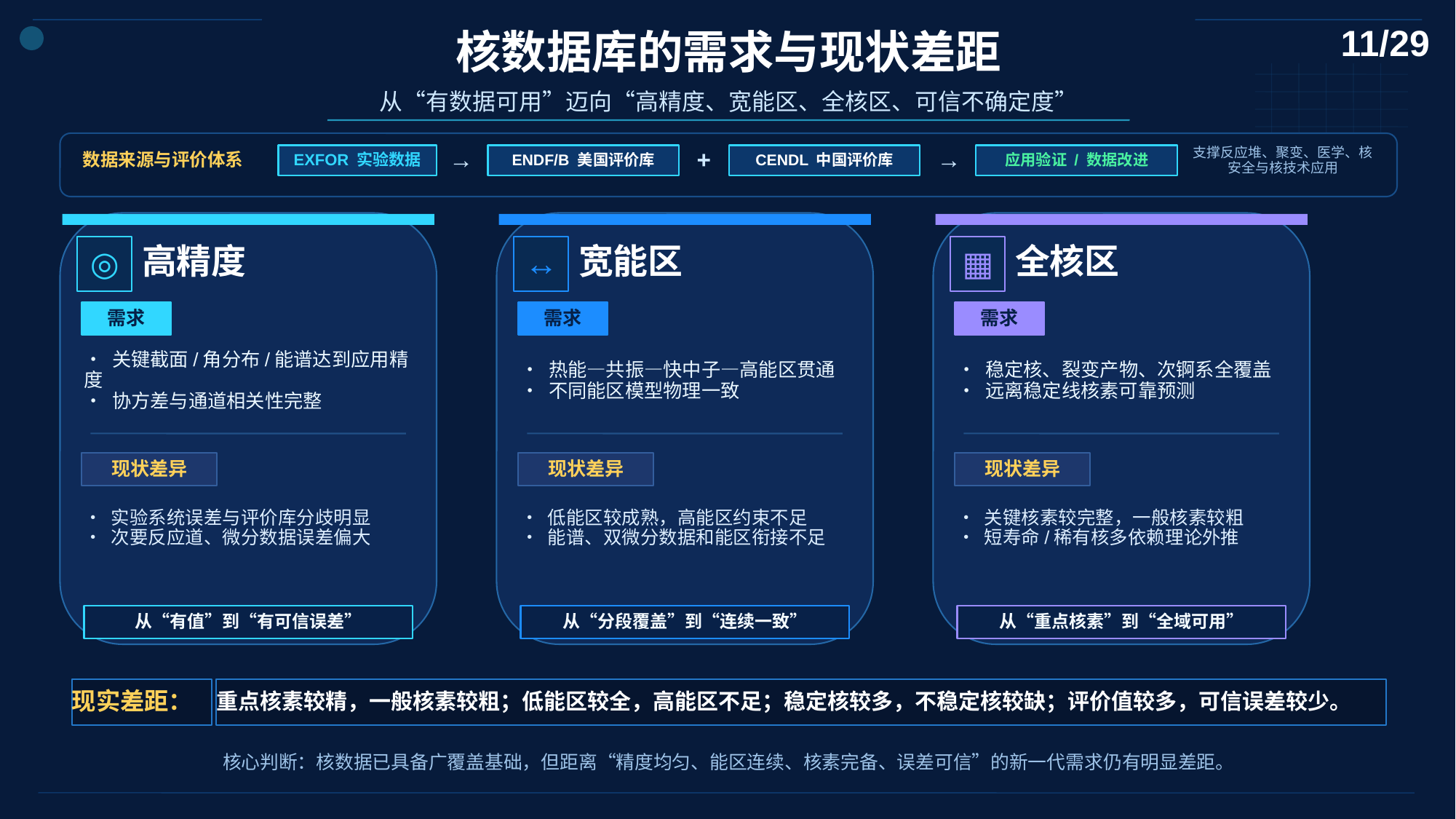

11/29

核数据库的需求与现状差距

从“有数据可用”迈向“高精度、宽能区、全核区、可信不确定度”

→
+
→
EXFOR 实验数据
ENDF/B 美国评价库
CENDL 中国评价库
应用验证 / 数据改进
支撑反应堆、聚变、医学、核安全与核技术应用
数据来源与评价体系

◎
↔
▦
高精度
宽能区
全核区
需求
需求
需求
• 关键截面/角分布/能谱达到应用精度
• 协方差与通道相关性完整
• 热能—共振—快中子—高能区贯通
• 不同能区模型物理一致
• 稳定核、裂变产物、次锕系全覆盖
• 远离稳定线核素可靠预测

现状差异
现状差异
现状差异
• 实验系统误差与评价库分歧明显
• 次要反应道、微分数据误差偏大
• 低能区较成熟，高能区约束不足
• 能谱、双微分数据和能区衔接不足
• 关键核素较完整，一般核素较粗
• 短寿命/稀有核多依赖理论外推
从“有值”到“有可信误差”
从“分段覆盖”到“连续一致”
从“重点核素”到“全域可用”
现实差距：
重点核素较精，一般核素较粗；低能区较全，高能区不足；稳定核较多，不稳定核较缺；评价值较多，可信误差较少。
核心判断：核数据已具备广覆盖基础，但距离“精度均匀、能区连续、核素完备、误差可信”的新一代需求仍有明显差距。